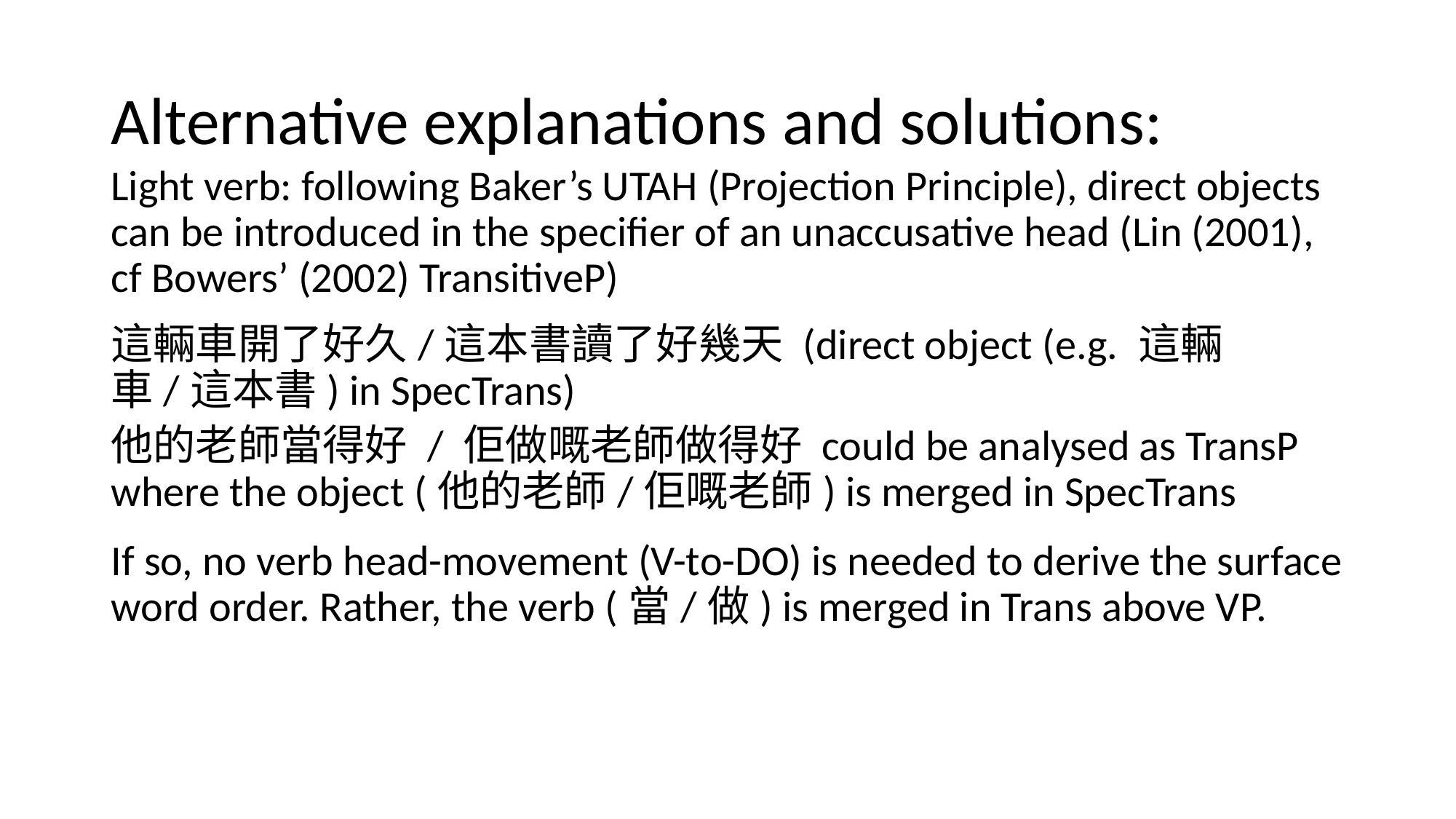

# Alternative explanations and solutions:
Light verb: following Baker’s UTAH (Projection Principle), direct objects can be introduced in the specifier of an unaccusative head (Lin (2001), cf Bowers’ (2002) TransitiveP)
這輛車開了好久/這本書讀了好幾天 (direct object (e.g. 這輛車/這本書) in SpecTrans)
他的老師當得好 / 佢做嘅老師做得好 could be analysed as TransP where the object (他的老師/佢嘅老師) is merged in SpecTrans
If so, no verb head-movement (V-to-DO) is needed to derive the surface word order. Rather, the verb (當/做) is merged in Trans above VP.